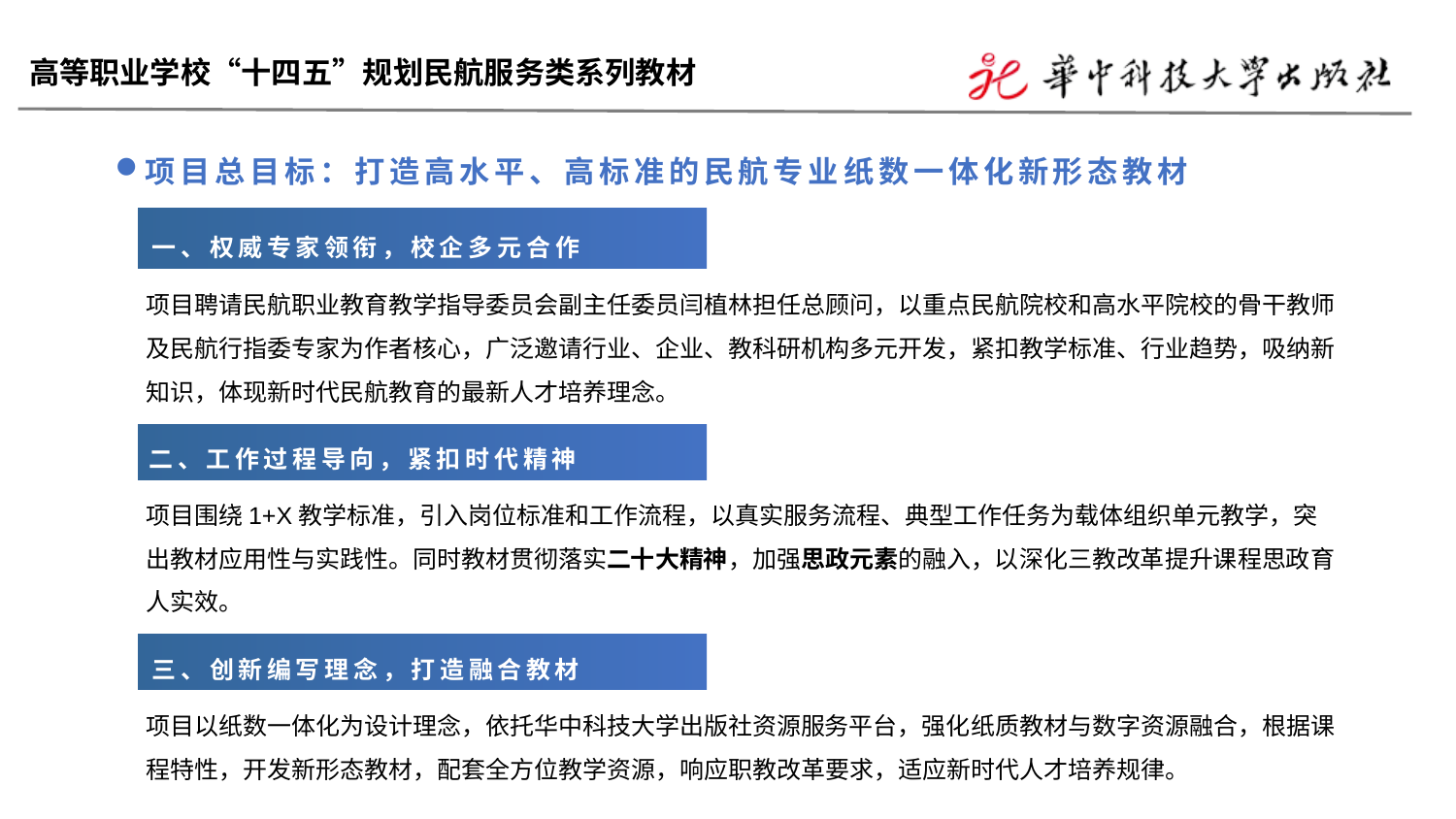

高等职业学校“十四五”规划民航服务类系列教材

项目总目标：打造高水平、高标准的民航专业纸数一体化新形态教材

一、权威专家领衔，校企多元合作
项目聘请民航职业教育教学指导委员会副主任委员闫植林担任总顾问，以重点民航院校和高水平院校的骨干教师及民航行指委专家为作者核心，广泛邀请行业、企业、教科研机构多元开发，紧扣教学标准、行业趋势，吸纳新知识，体现新时代民航教育的最新人才培养理念。
二、工作过程导向，紧扣时代精神

项目围绕1+X教学标准，引入岗位标准和工作流程，以真实服务流程、典型工作任务为载体组织单元教学，突出教材应用性与实践性。同时教材贯彻落实二十大精神，加强思政元素的融入，以深化三教改革提升课程思政育人实效。
三、创新编写理念，打造融合教材

项目以纸数一体化为设计理念，依托华中科技大学出版社资源服务平台，强化纸质教材与数字资源融合，根据课程特性，开发新形态教材，配套全方位教学资源，响应职教改革要求，适应新时代人才培养规律。